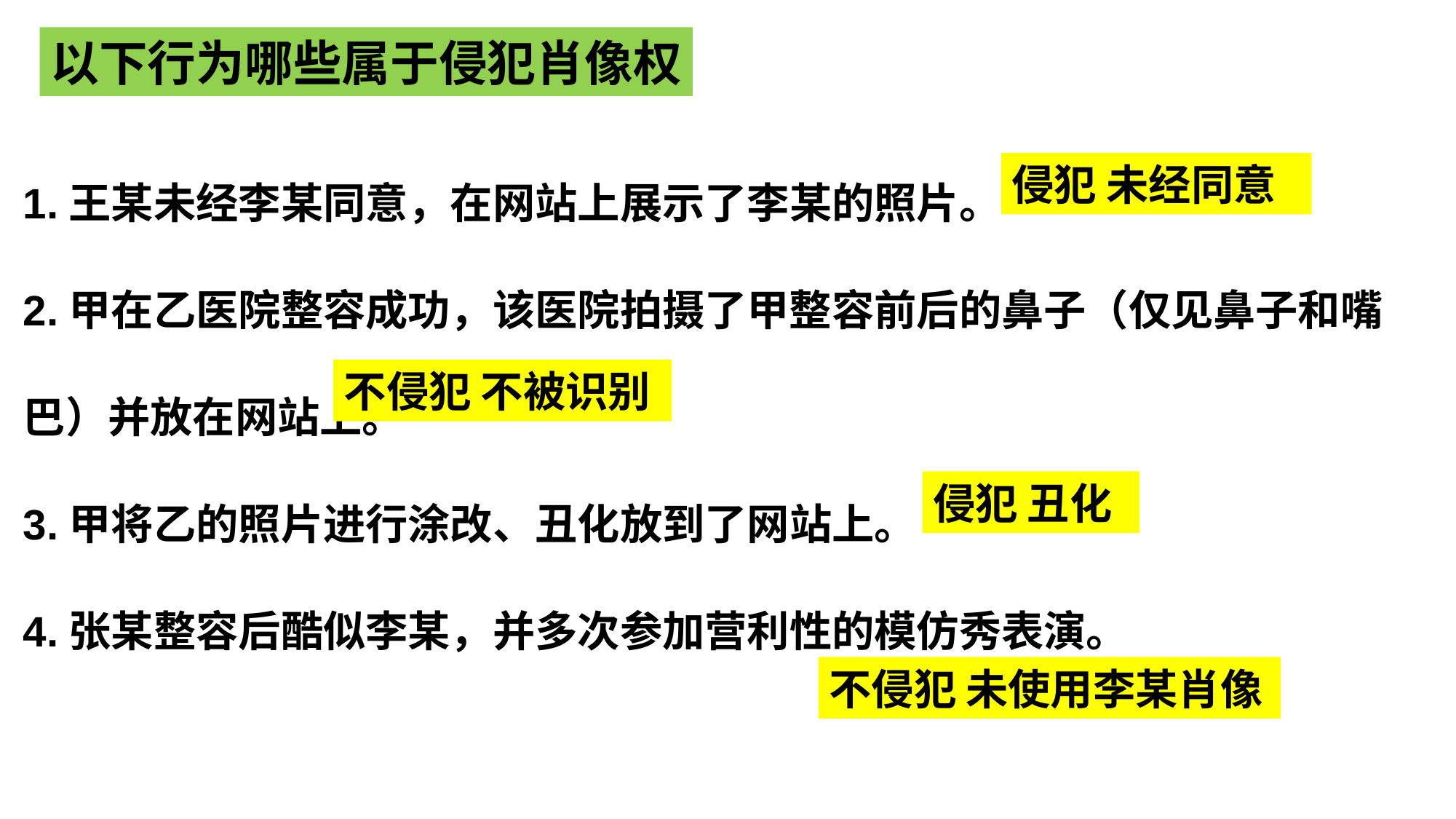

2.肖像权
以下行为哪些属于侵犯肖像权
1.王某未经李某同意，在网站上展示了李某的照片。
2.甲在乙医院整容成功，该医院拍摄了甲整容前后的鼻子（仅见鼻子和嘴巴）并放在网站上。
3.甲将乙的照片进行涂改、丑化放到了网站上。
4.张某整容后酷似李某，并多次参加营利性的模仿秀表演。
侵犯 未经同意
不侵犯 不被识别
侵犯 丑化
不侵犯 未使用李某肖像